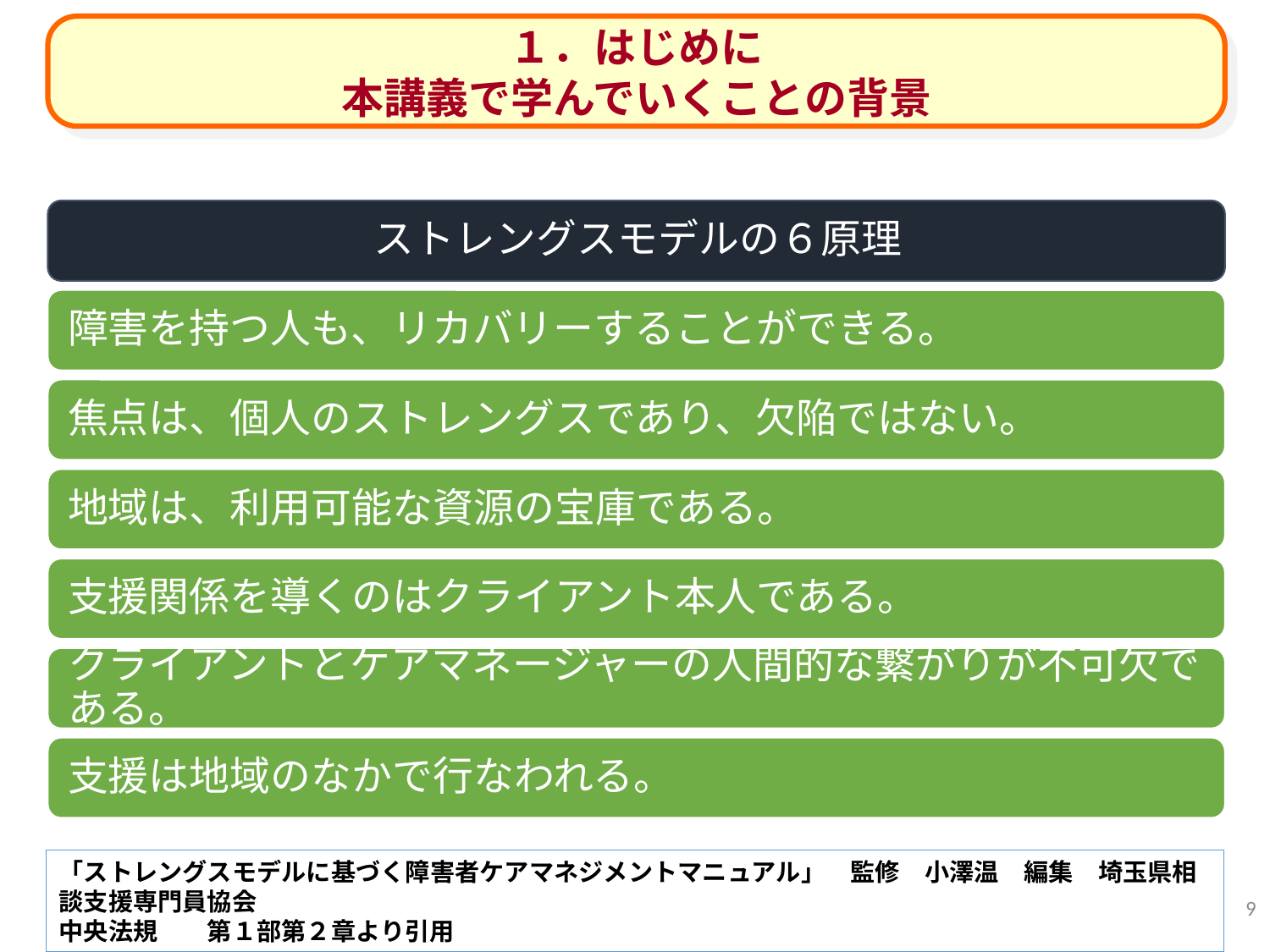

１．はじめに
本講義で学んでいくことの背景
ストレングスモデルの６原理
障害を持つ人も、リカバリーすることができる。
焦点は、個人のストレングスであり、欠陥ではない。
地域は、利用可能な資源の宝庫である。
支援関係を導くのはクライアント本人である。
クライアントとケアマネージャーの人間的な繋がりが不可欠である。
支援は地域のなかで行なわれる。
「ストレングスモデルに基づく障害者ケアマネジメントマニュアル」　監修　小澤温　編集　埼玉県相談支援専門員協会
中央法規　　第１部第２章より引用
9